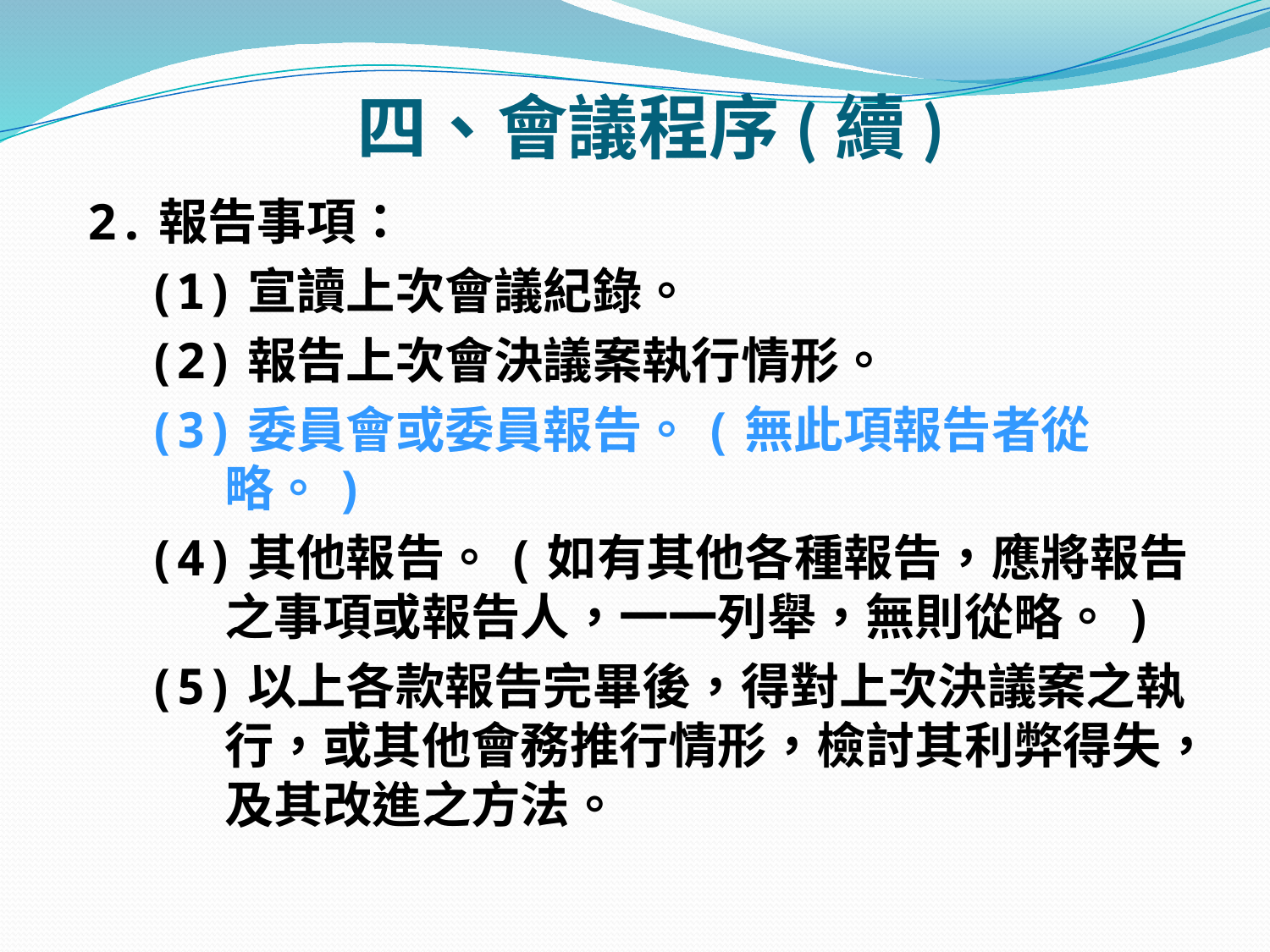

# 四、會議程序(續)
2.報告事項：
  (1)宣讀上次會議紀錄。
  (2)報告上次會決議案執行情形。
  (3)委員會或委員報告。(無此項報告者從略。)
  (4)其他報告。(如有其他各種報告，應將報告之事項或報告人，一一列舉，無則從略。)
  (5)以上各款報告完畢後，得對上次決議案之執行，或其他會務推行情形，檢討其利弊得失，及其改進之方法。